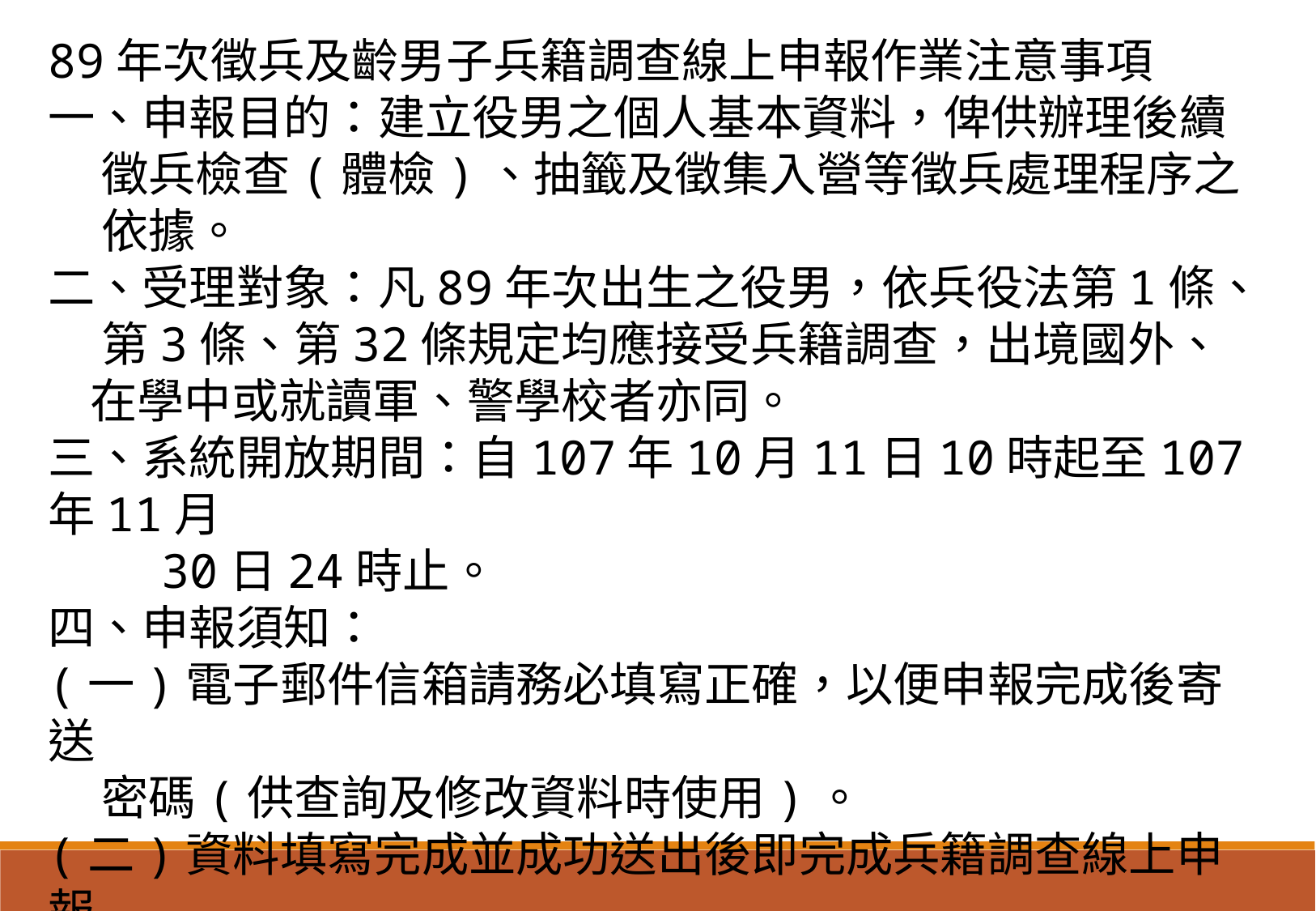

89年次徵兵及齡男子兵籍調查線上申報作業注意事項 
一、申報目的：建立役男之個人基本資料，俾供辦理後續
    徵兵檢查(體檢)、抽籤及徵集入營等徵兵處理程序之
    依據。 
二、受理對象：凡89年次出生之役男，依兵役法第1條、
    第3條、第32條規定均應接受兵籍調查，出境國外、
    在學中或就讀軍、警學校者亦同。 
三、系統開放期間：自107年10月11日10時起至107年11月
    30日24時止。 
四、申報須知： 
(一)電子郵件信箱請務必填寫正確，以便申報完成後寄送
    密碼(供查詢及修改資料時使用)。 
(二)資料填寫完成並成功送出後即完成兵籍調查線上申報
    作業，免再臨櫃辦理。